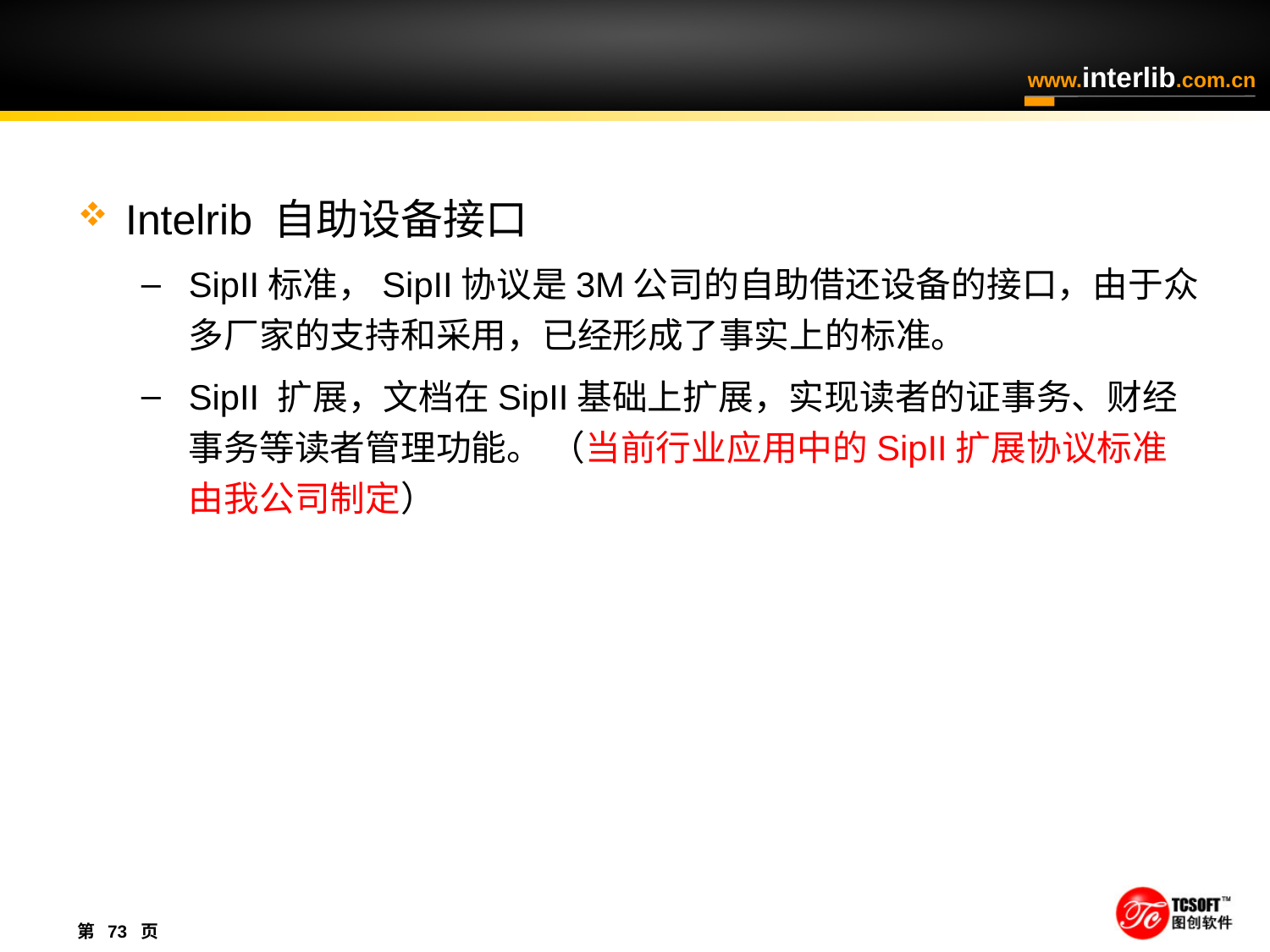

Intelrib 自助设备接口
SipII标准，SipII协议是3M公司的自助借还设备的接口，由于众多厂家的支持和采用，已经形成了事实上的标准。
SipII 扩展，文档在SipII基础上扩展，实现读者的证事务、财经事务等读者管理功能。 （当前行业应用中的SipII扩展协议标准由我公司制定）